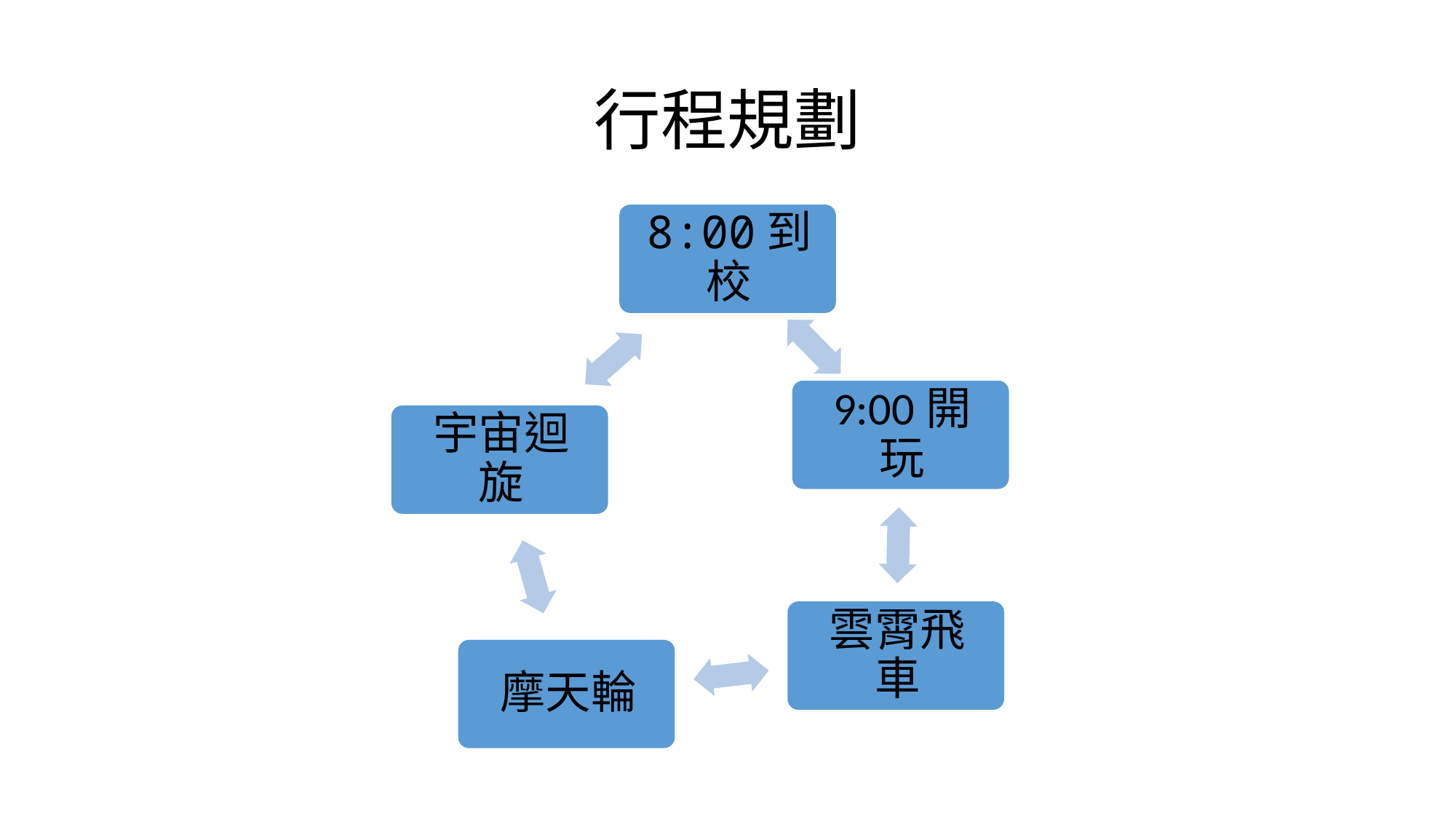

# 行程規劃
8:00到校

9:00開玩

雲霄飛車

摩天輪

宇宙迴旋